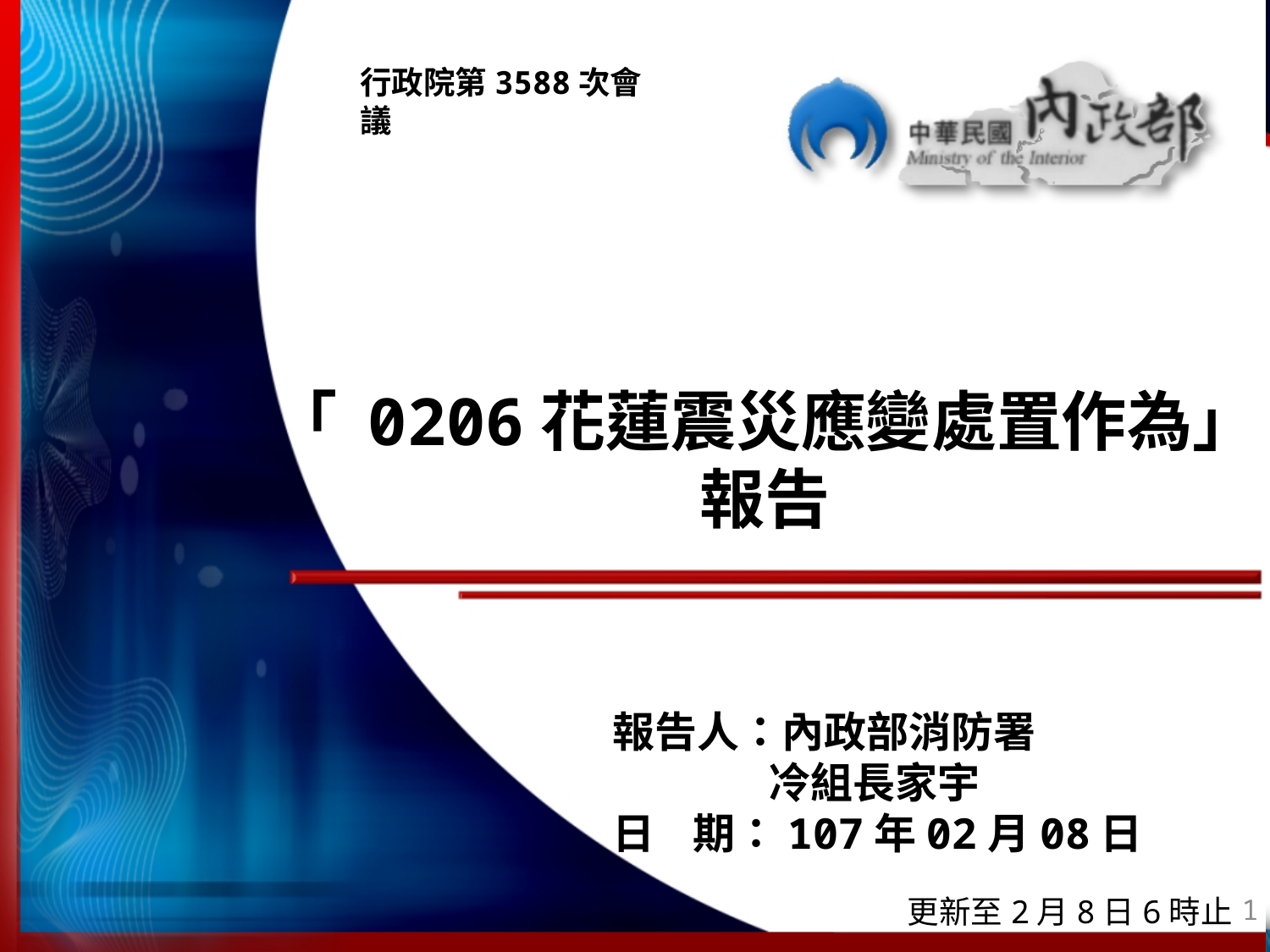

行政院第3588次會議
# 「 0206花蓮震災應變處置作為」報告
報告人：內政部消防署
	  冷組長家宇
日    期：107年02月08日
更新至2月8日6時止
1